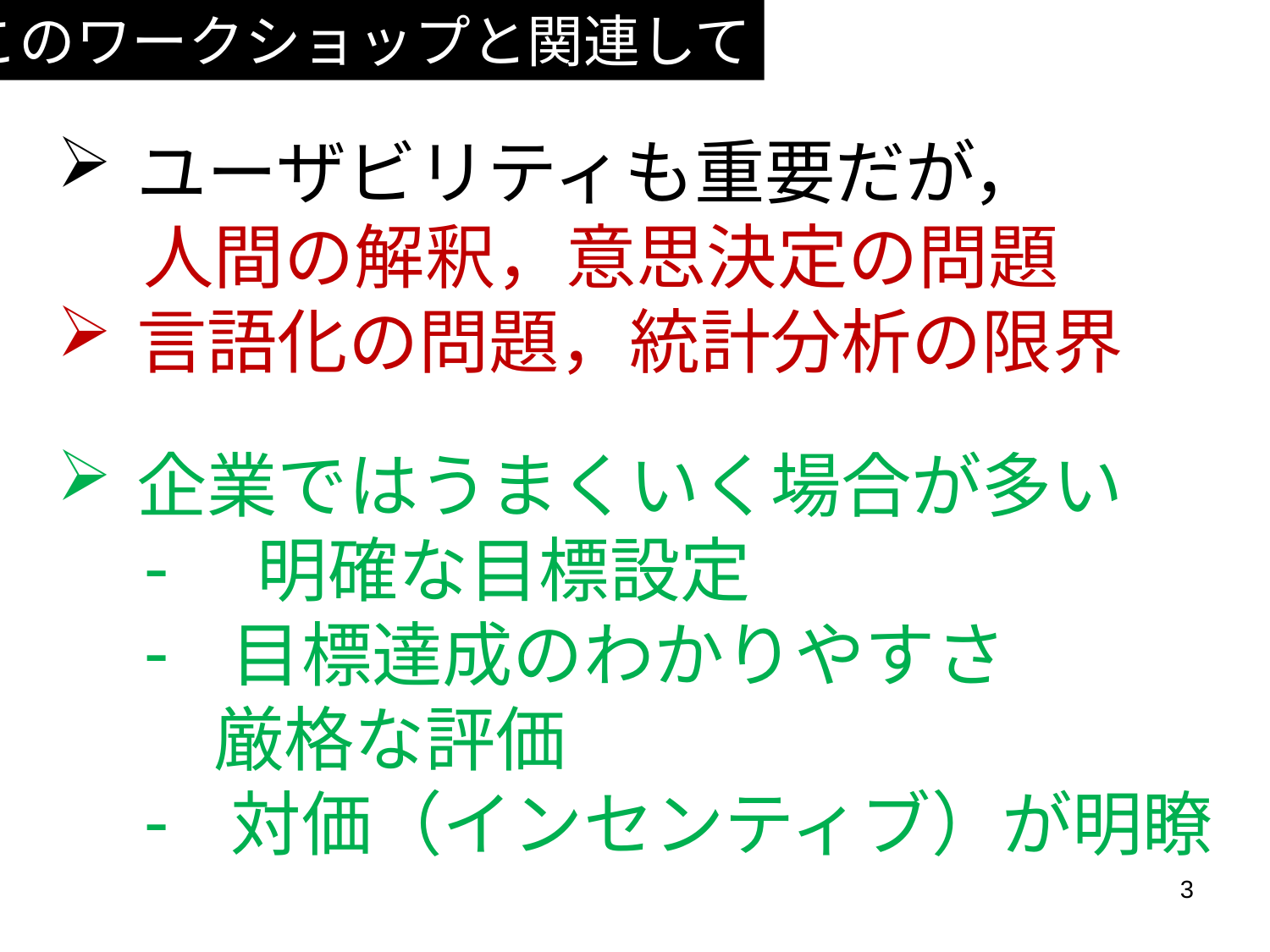

このワークショップと関連して
ユーザビリティも重要だが，
　 人間の解釈，意思決定の問題
言語化の問題，統計分析の限界

企業ではうまくいく場合が多い
　-　明確な目標設定
　-  目標達成のわかりやすさ
　　 厳格な評価
　-  対価（インセンティブ）が明瞭
3